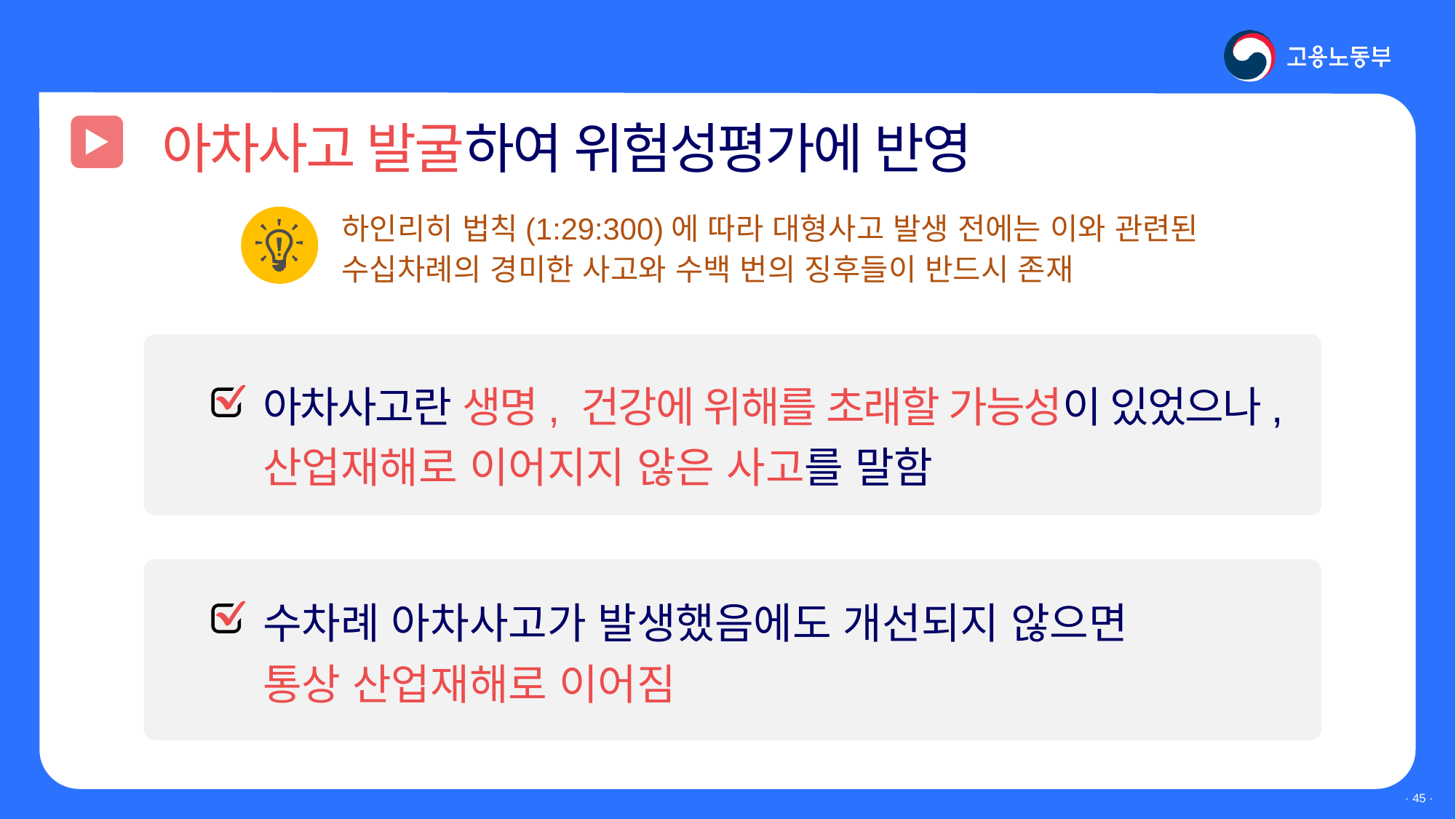

Ⅳ. 내실 있는 위험성평가를 위해서는?
아차사고 발굴하여 위험성평가에 반영

하인리히 법칙(1:29:300)에 따라 대형사고 발생 전에는 이와 관련된
수십차례의 경미한 사고와 수백 번의 징후들이 반드시 존재

아차사고란 생명, 건강에 위해를 초래할 가능성이 있었으나,
산업재해로 이어지지 않은 사고를 말함

수차례 아차사고가 발생했음에도 개선되지 않으면
통상 산업재해로 이어짐

· 45 ·